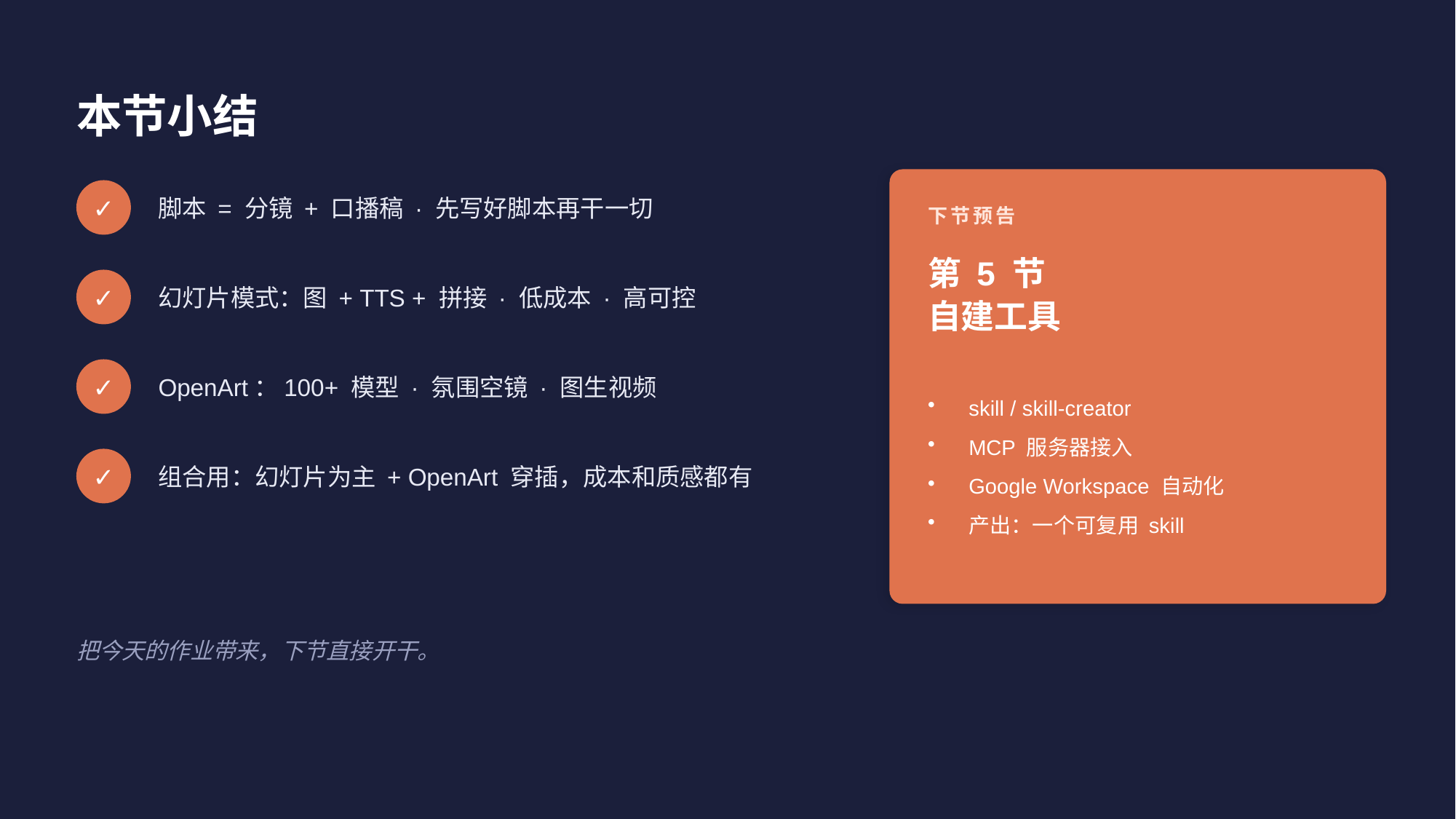

本节小结

✓
脚本 = 分镜 + 口播稿 · 先写好脚本再干一切
下节预告
第 5 节
自建工具

✓
幻灯片模式：图 + TTS + 拼接 · 低成本 · 高可控

✓
OpenArt：100+ 模型 · 氛围空镜 · 图生视频
skill / skill-creator
MCP 服务器接入
Google Workspace 自动化
产出：一个可复用 skill

✓
组合用：幻灯片为主 + OpenArt 穿插，成本和质感都有
把今天的作业带来，下节直接开干。